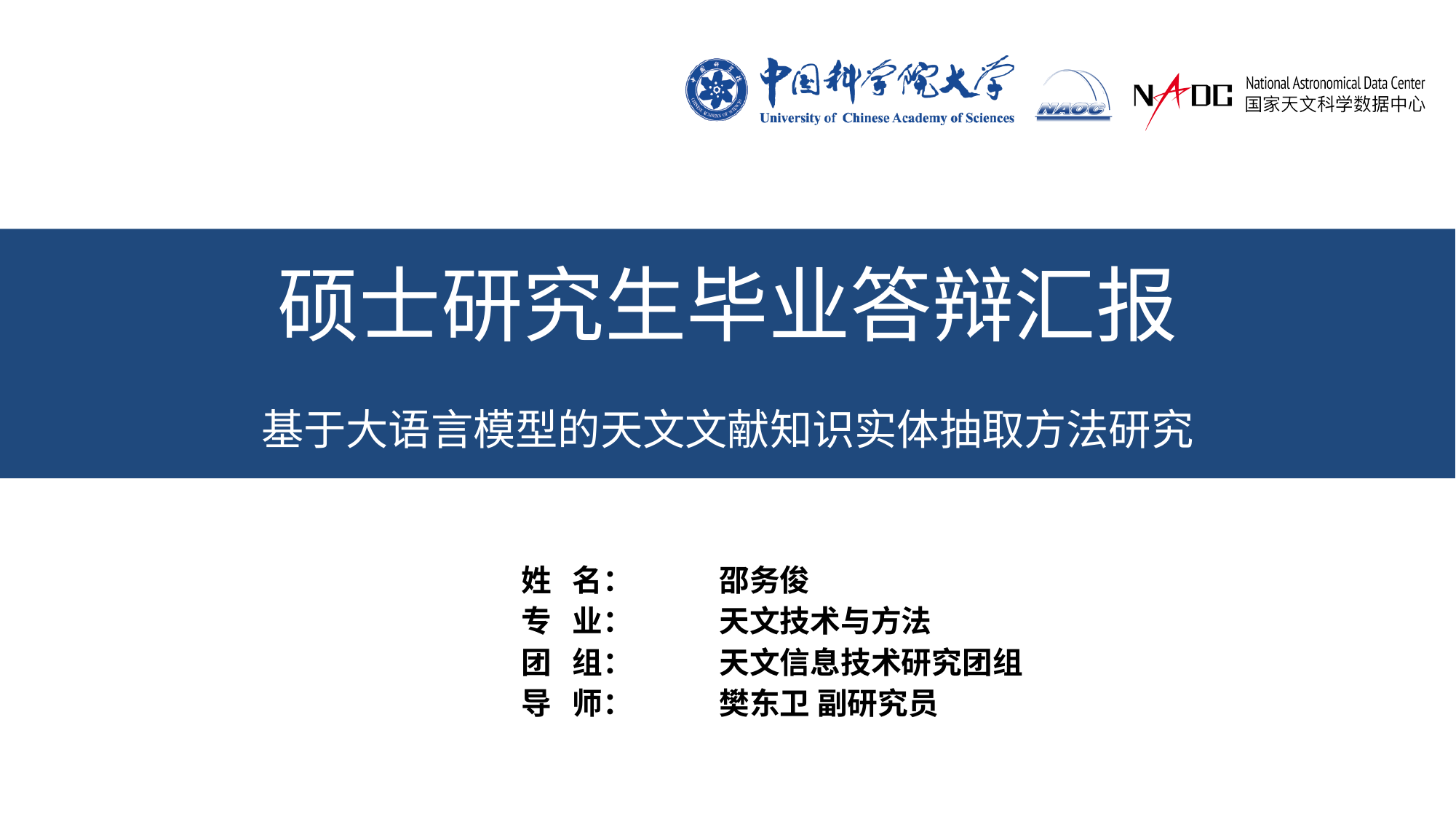

# 硕士研究生毕业答辩汇报 基于大语言模型的天文文献知识实体抽取方法研究
姓   名：
专   业：
团   组：
导   师：
邵务俊
天文技术与方法
天文信息技术研究团组
樊东卫 副研究员